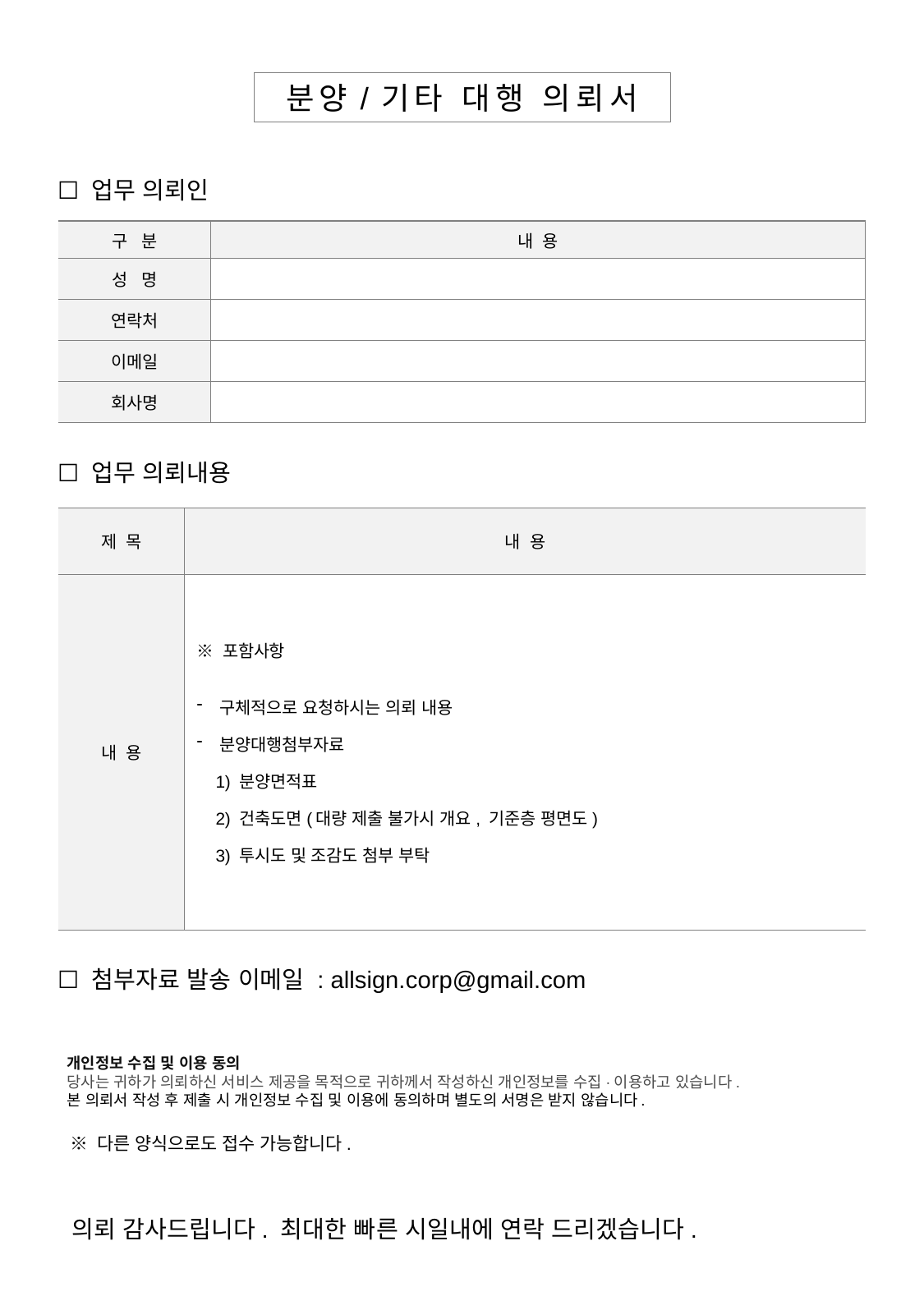

분양/기타 대행 의뢰서
☐ 업무 의뢰인
| 구 분 | 내 용 |
| --- | --- |
| 성 명 |  |
| 연락처 |  |
| 이메일 |  |
| 회사명 |  |
☐ 업무 의뢰내용
| 제 목 | 내 용 |
| --- | --- |
| 내 용 | ※ 포함사항 구체적으로 요청하시는 의뢰 내용 분양대행첨부자료 1) 분양면적표 2) 건축도면(대량 제출 불가시 개요, 기준층 평면도) 3) 투시도 및 조감도 첨부 부탁 |
☐ 첨부자료 발송 이메일 : allsign.corp@gmail.com
개인정보 수집 및 이용 동의
당사는 귀하가 의뢰하신 서비스 제공을 목적으로 귀하께서 작성하신 개인정보를 수집·이용하고 있습니다.
본 의뢰서 작성 후 제출 시 개인정보 수집 및 이용에 동의하며 별도의 서명은 받지 않습니다.
※ 다른 양식으로도 접수 가능합니다.
의뢰 감사드립니다. 최대한 빠른 시일내에 연락 드리겠습니다.